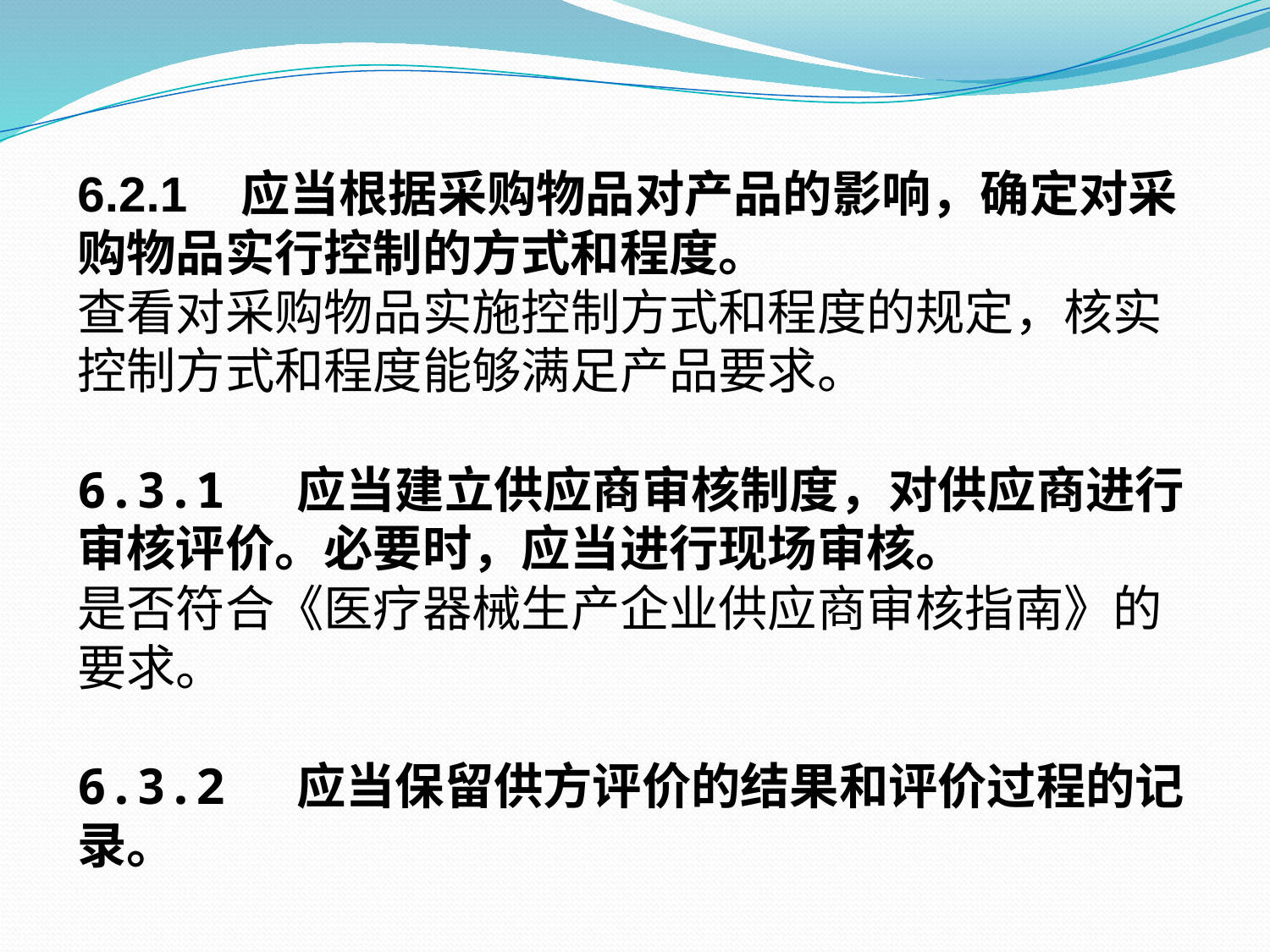

6.2.1   应当根据采购物品对产品的影响，确定对采购物品实行控制的方式和程度。
查看对采购物品实施控制方式和程度的规定，核实控制方式和程度能够满足产品要求。

6.3.1  应当建立供应商审核制度，对供应商进行审核评价。必要时，应当进行现场审核。
是否符合《医疗器械生产企业供应商审核指南》的要求。

6.3.2  应当保留供方评价的结果和评价过程的记录。